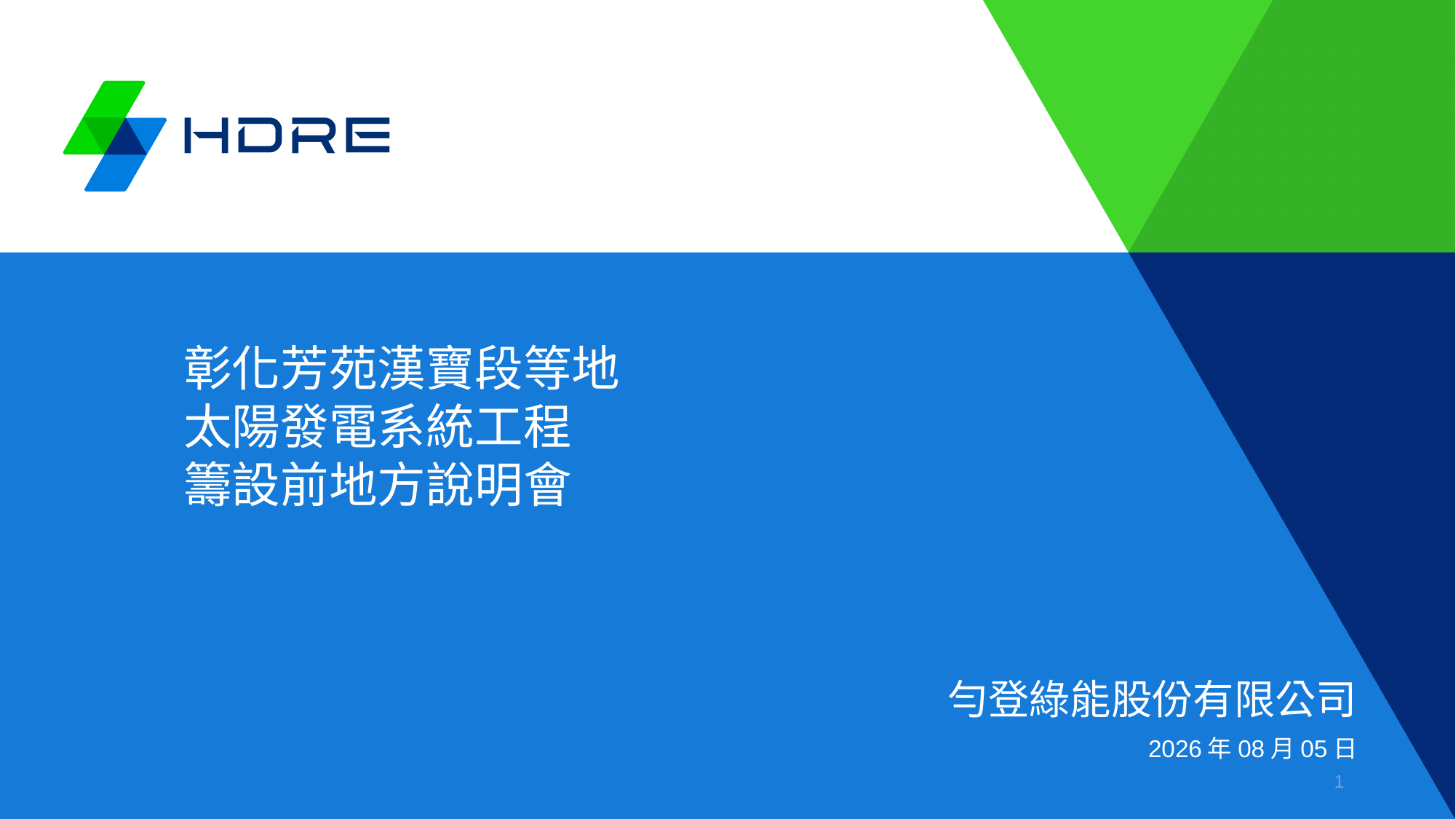

# 彰化芳苑漢寶段等地 太陽發電系統工程 籌設前地方說明會
勻登綠能股份有限公司
2026年08月05日
1